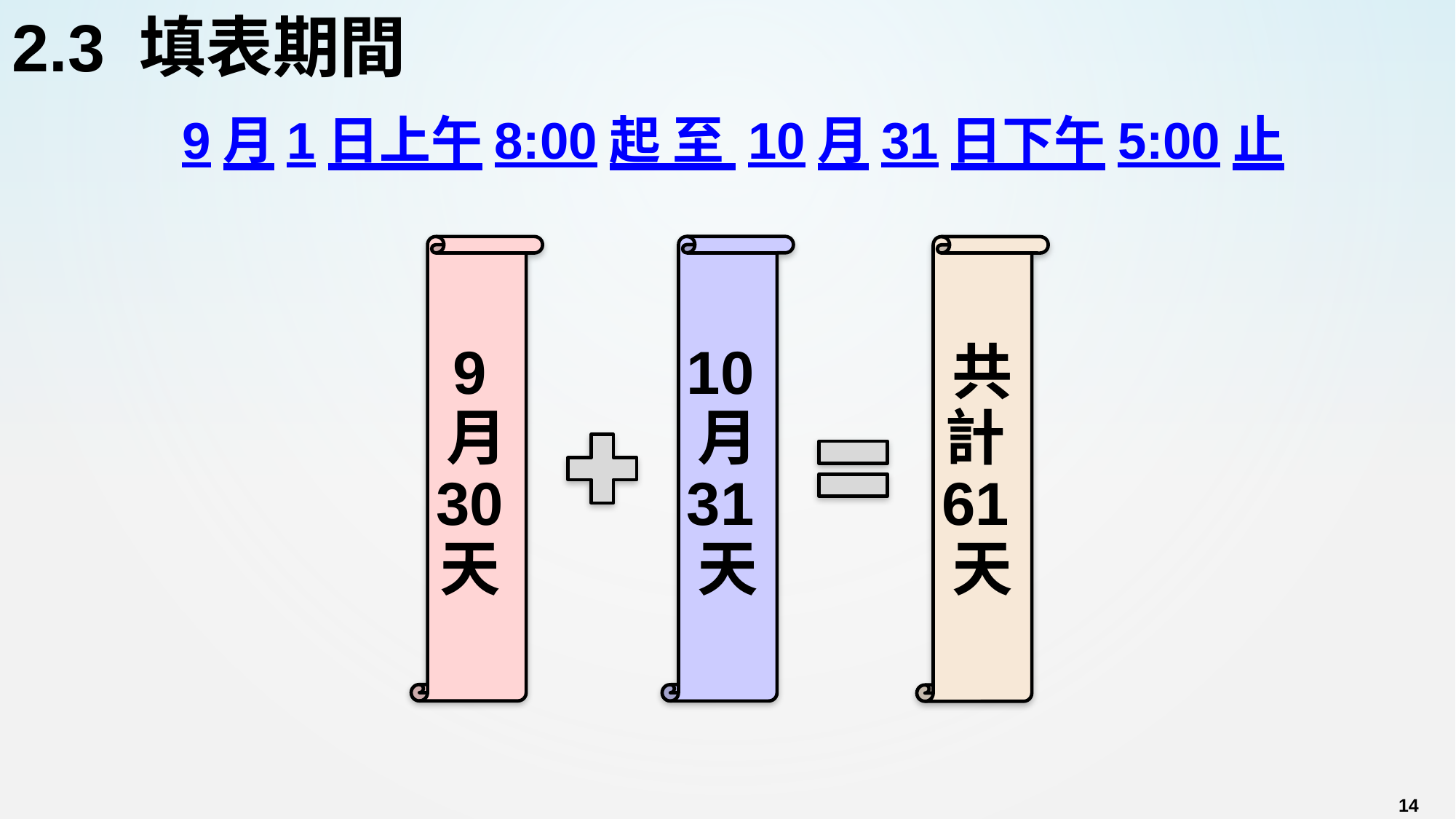

# 2.3 填表期間
 9月1日上午8:00起 至 10月31日下午5:00止
9月
30天

10月
31天

共計61天